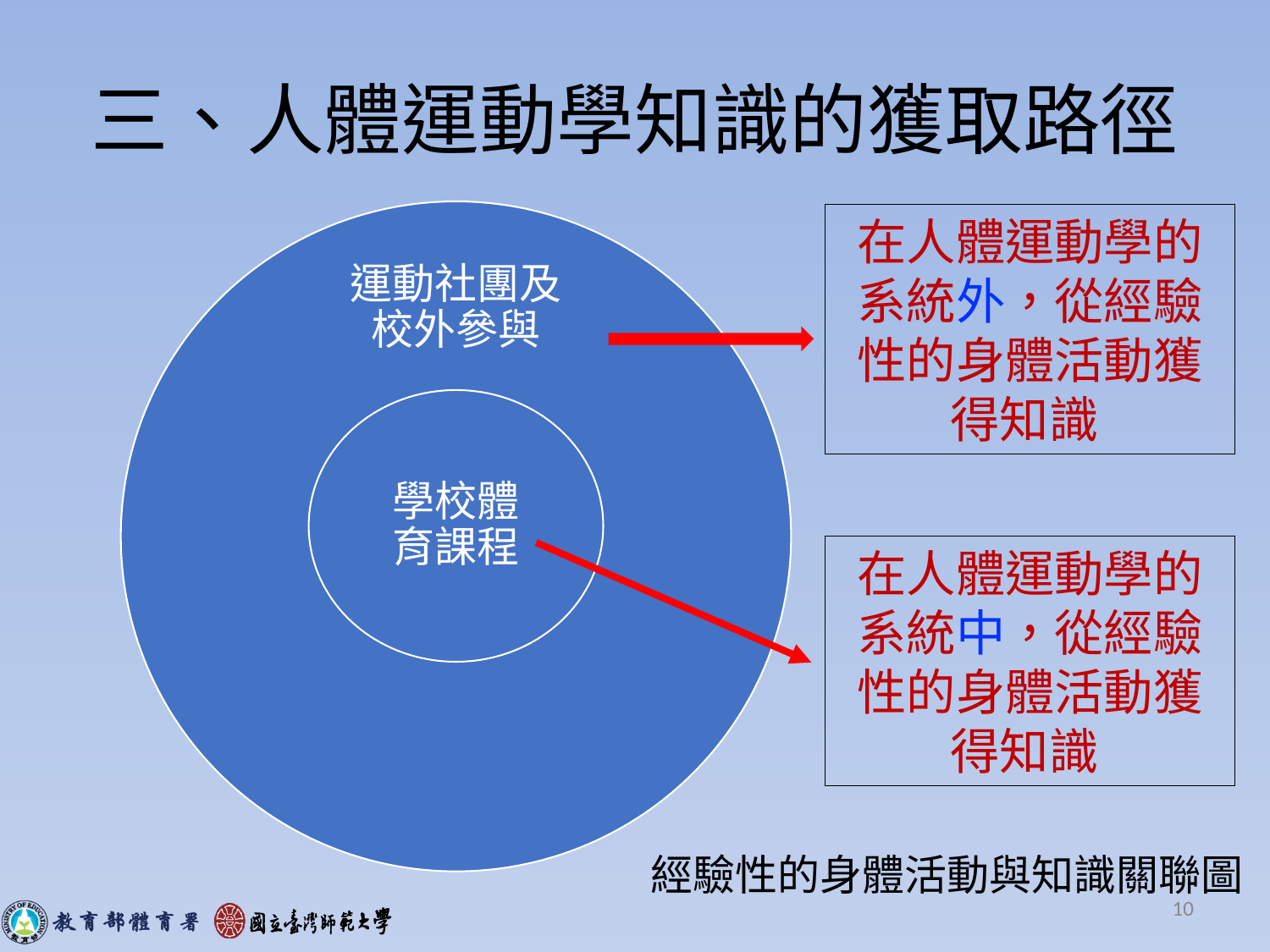

# 三、人體運動學知識的獲取路徑
運動社團及
校外參與
學校體育課程
在人體運動學的系統外，從經驗性的身體活動獲得知識

在人體運動學的系統中，從經驗性的身體活動獲得知識
經驗性的身體活動與知識關聯圖
10